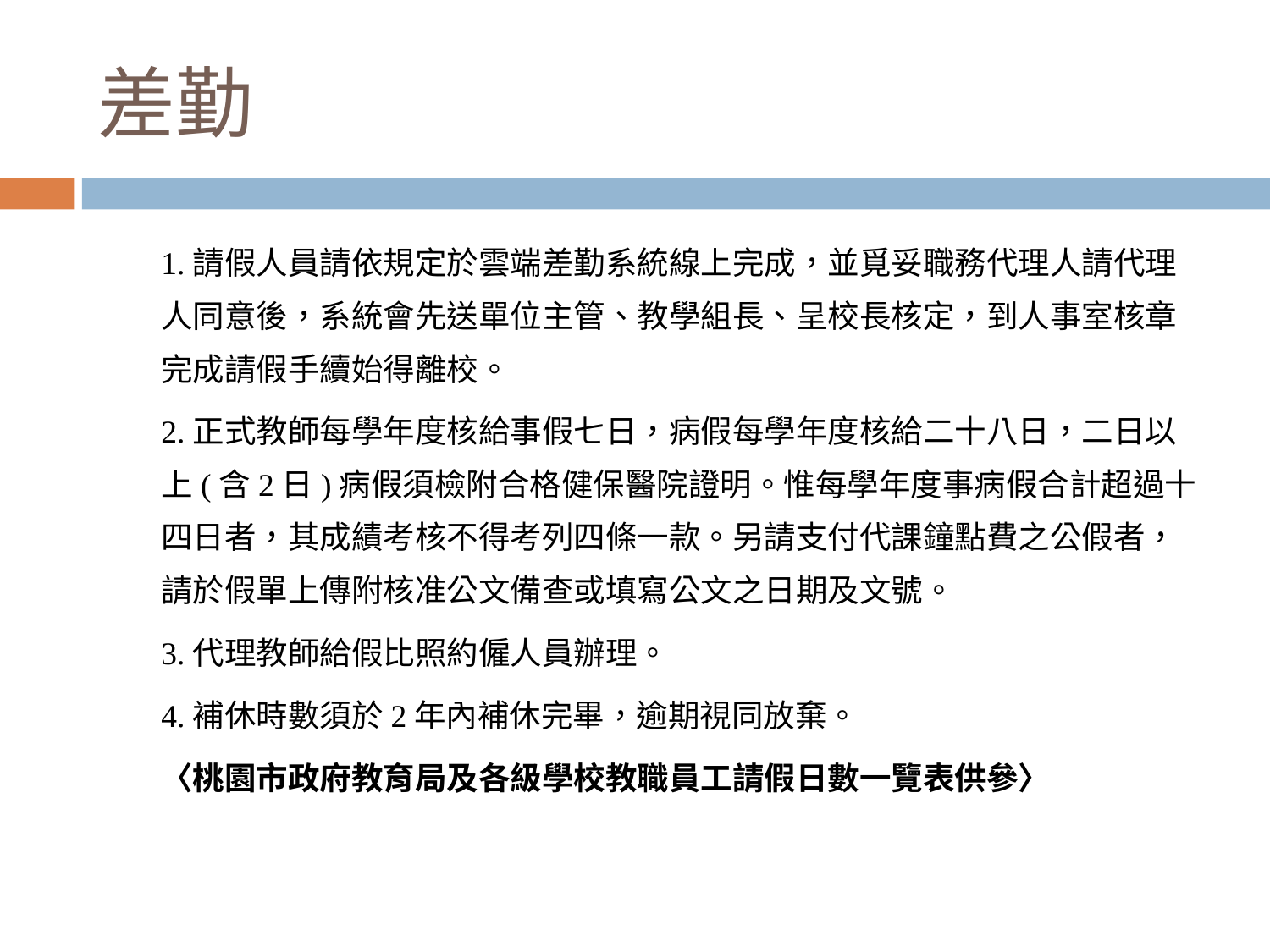

# 差勤
1.請假人員請依規定於雲端差勤系統線上完成，並覓妥職務代理人請代理人同意後，系統會先送單位主管、教學組長、呈校長核定，到人事室核章完成請假手續始得離校。
2.正式教師每學年度核給事假七日，病假每學年度核給二十八日，二日以上(含2日)病假須檢附合格健保醫院證明。惟每學年度事病假合計超過十四日者，其成績考核不得考列四條一款。另請支付代課鐘點費之公假者，請於假單上傳附核准公文備查或填寫公文之日期及文號。
3.代理教師給假比照約僱人員辦理。
4.補休時數須於2年內補休完畢，逾期視同放棄。
〈桃園市政府教育局及各級學校教職員工請假日數一覽表供參〉